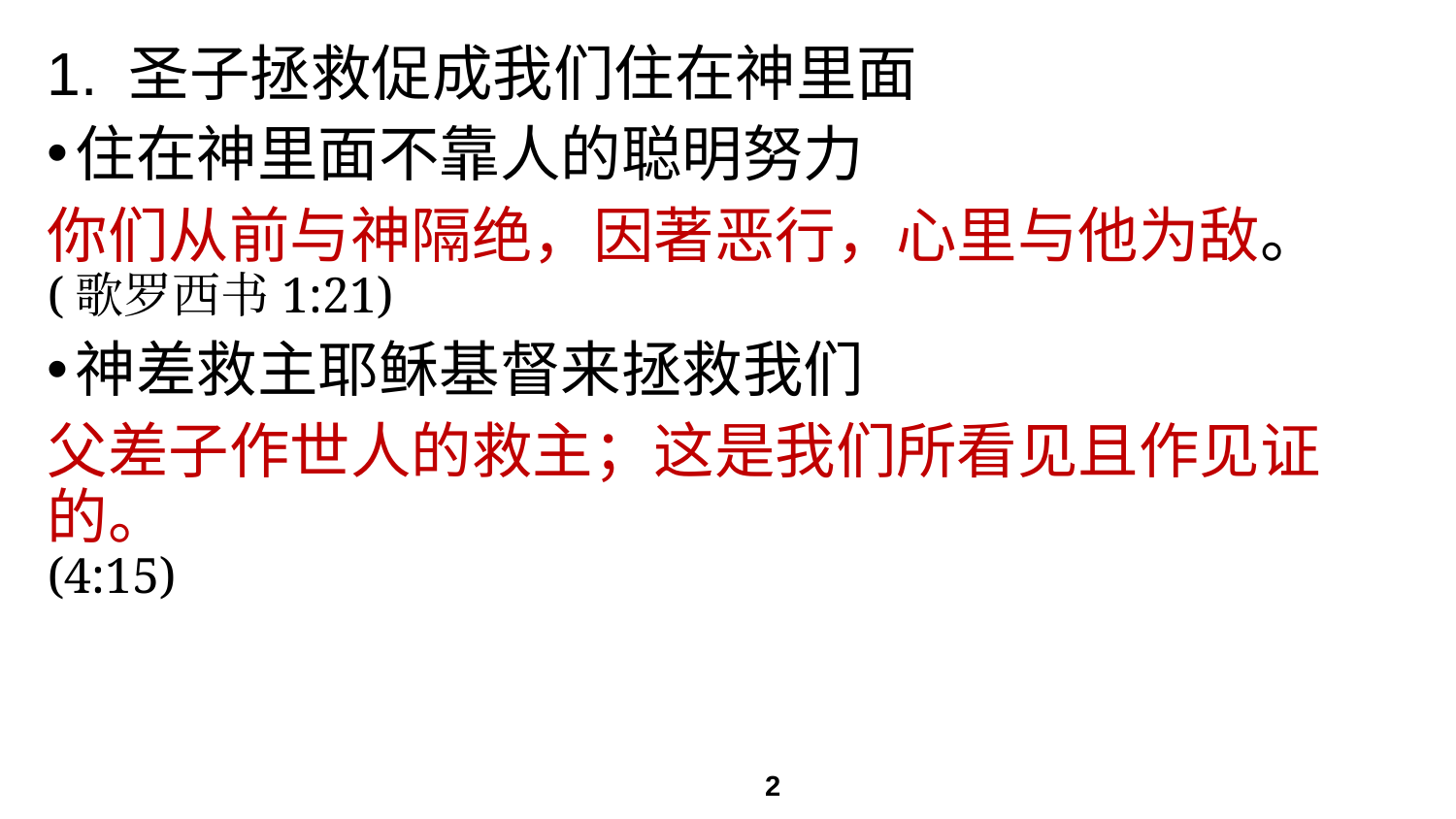

# 1. 圣子拯救促成我们住在神里面
住在神里面不靠人的聪明努力
你们从前与神隔绝，因著恶行，心里与他为敌。
(歌罗西书1:21)
神差救主耶稣基督来拯救我们
父差子作世人的救主；这是我们所看见且作见证的。
(4:15)
2